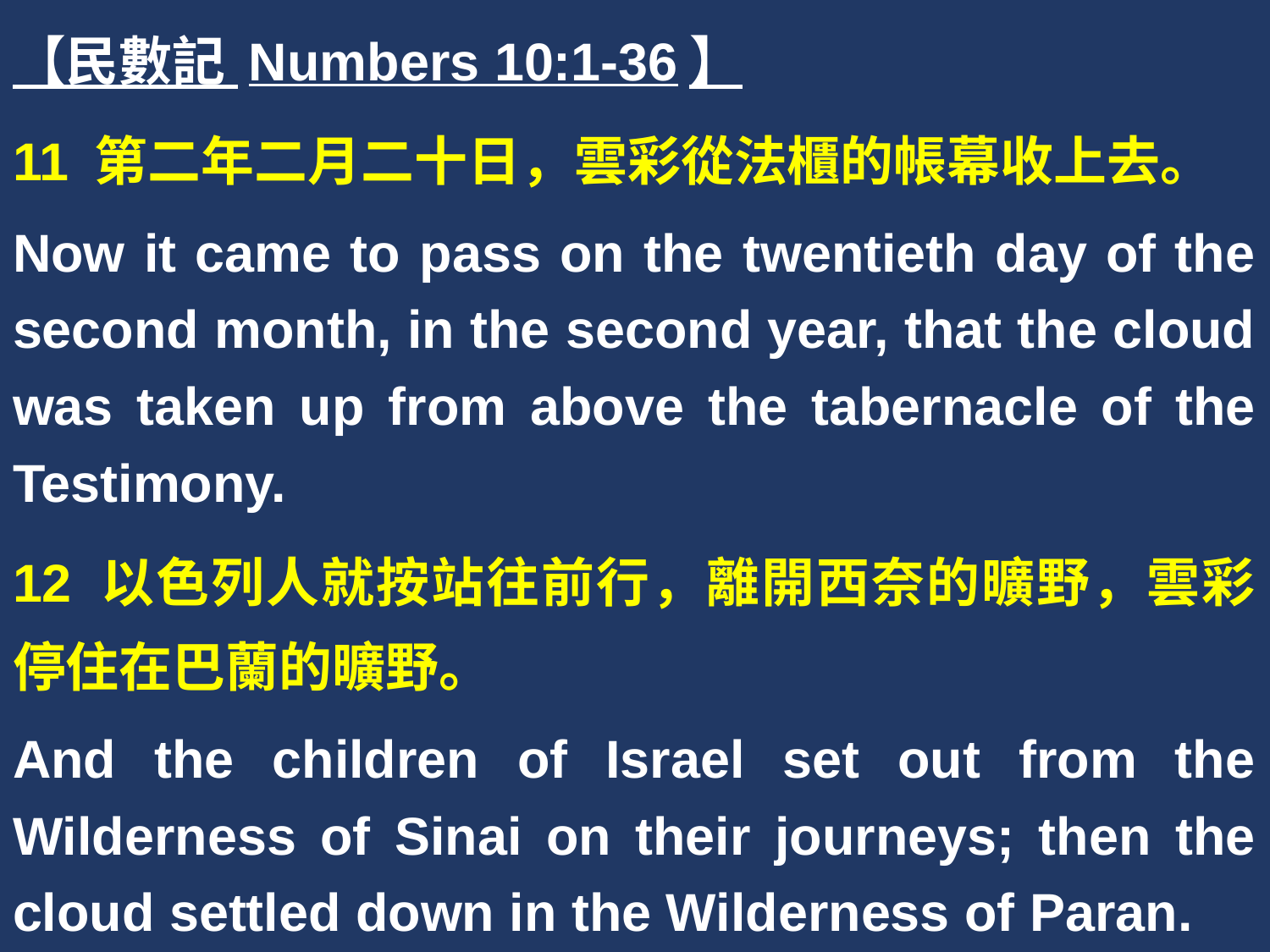

【民數記 Numbers 10:1-36】
11 第二年二月二十日，雲彩從法櫃的帳幕收上去。
Now it came to pass on the twentieth day of the second month, in the second year, that the cloud was taken up from above the tabernacle of the Testimony.
12 以色列人就按站往前行，離開西奈的曠野，雲彩停住在巴蘭的曠野。
And the children of Israel set out from the Wilderness of Sinai on their journeys; then the cloud settled down in the Wilderness of Paran.